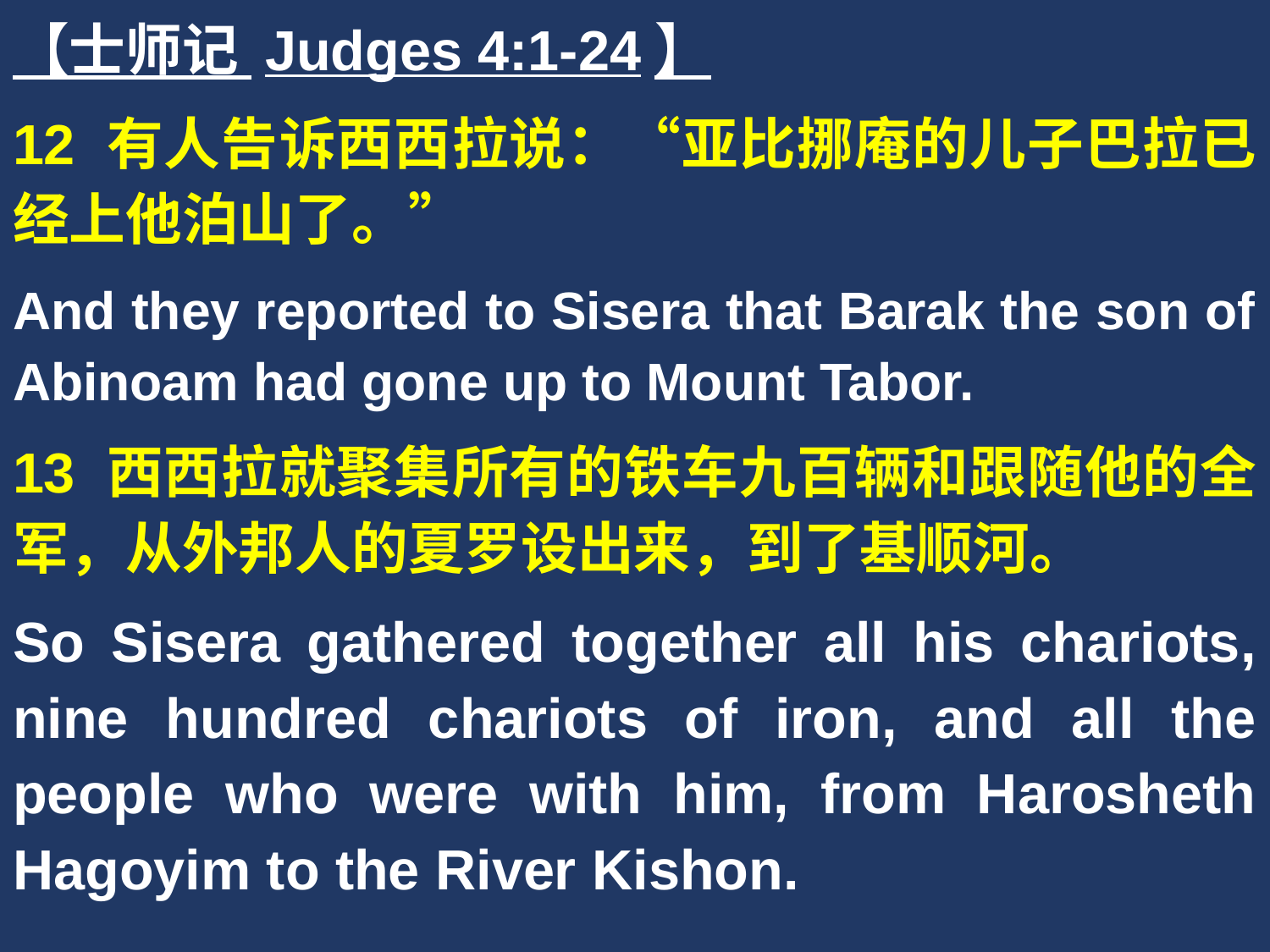

【士师记 Judges 4:1-24】
12 有人告诉西西拉说：“亚比挪庵的儿子巴拉已经上他泊山了。”
And they reported to Sisera that Barak the son of Abinoam had gone up to Mount Tabor.
13 西西拉就聚集所有的铁车九百辆和跟随他的全军，从外邦人的夏罗设出来，到了基顺河。
So Sisera gathered together all his chariots, nine hundred chariots of iron, and all the people who were with him, from Harosheth Hagoyim to the River Kishon.